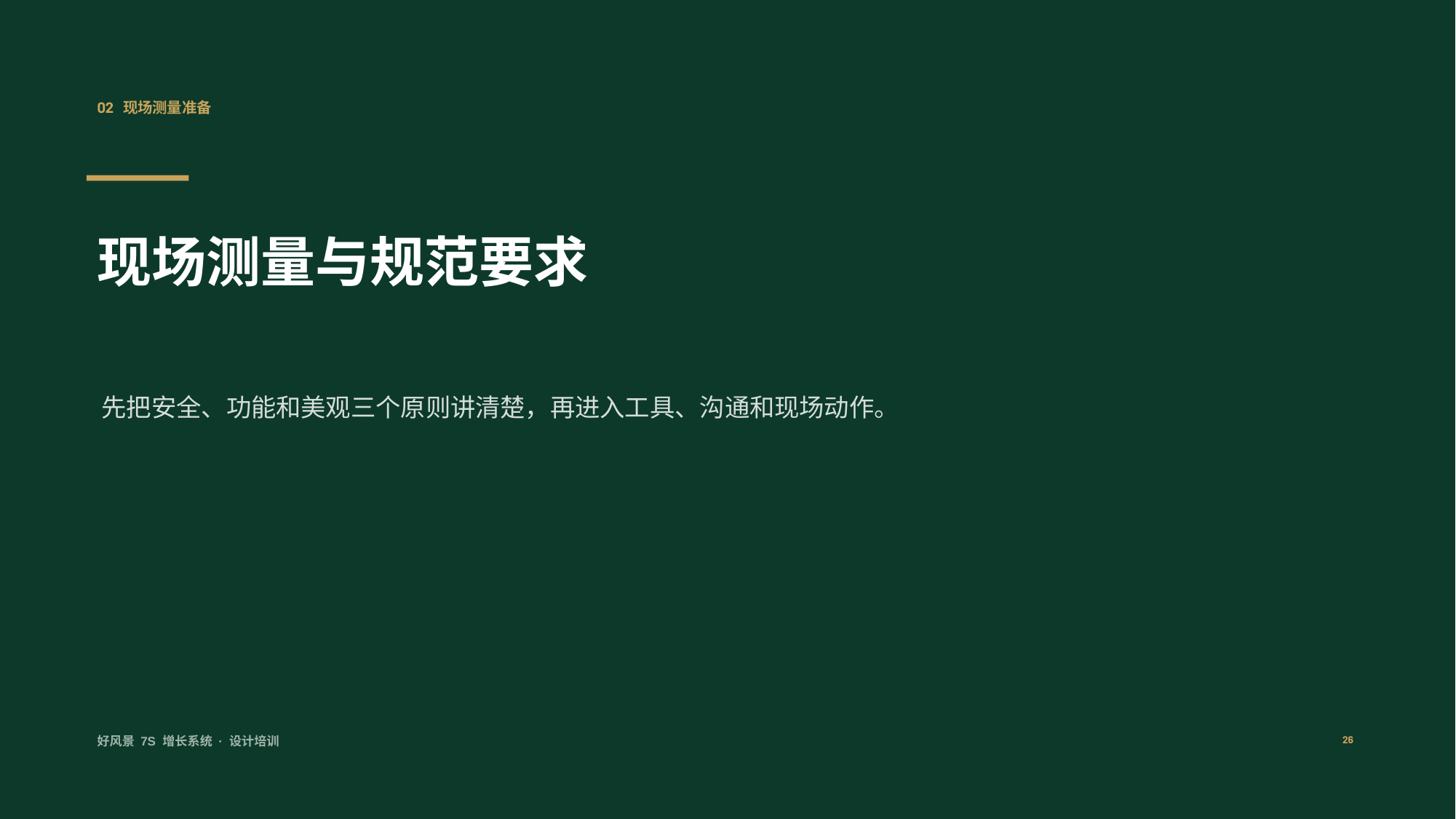

02  现场测量准备

现场测量与规范要求

先把安全、功能和美观三个原则讲清楚，再进入工具、沟通和现场动作。

好风景 7S 增长系统 · 设计培训
26